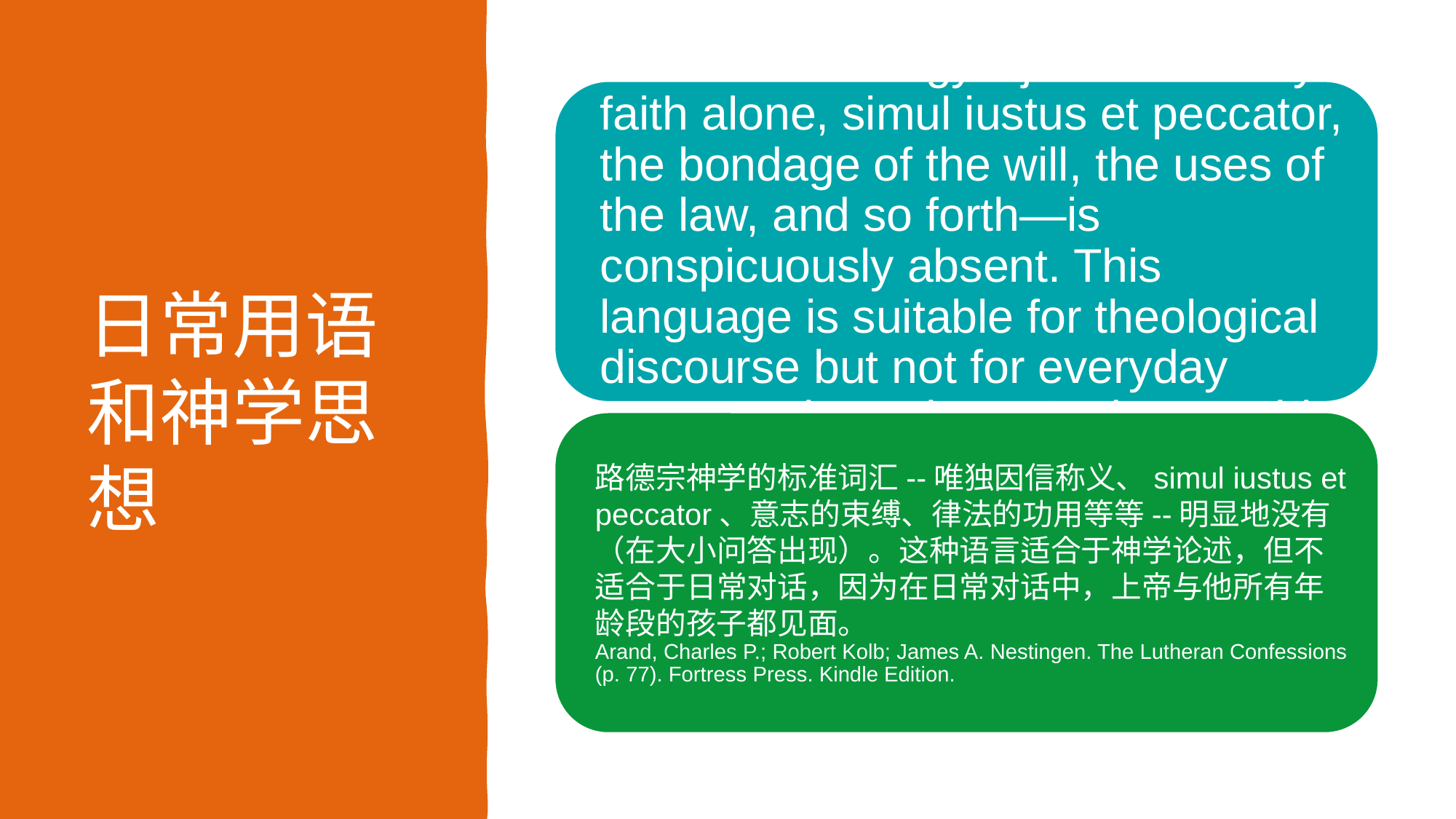

The standard vocabulary of Lutheran theology—justification by faith alone, simul iustus et peccator, the bondage of the will, the uses of the law, and so forth—is conspicuously absent. This language is suitable for theological discourse but not for everyday conversation, where God meets his children of all ages.
路德宗神学的标准词汇--唯独因信称义、simul iustus et peccator、意志的束缚、律法的功用等等--明显地没有（在大小问答出现）。这种语言适合于神学论述，但不适合于日常对话，因为在日常对话中，上帝与他所有年龄段的孩子都见面。
Arand, Charles P.; Robert Kolb; James A. Nestingen. The Lutheran Confessions (p. 77). Fortress Press. Kindle Edition.
# 日常用语和神学思想